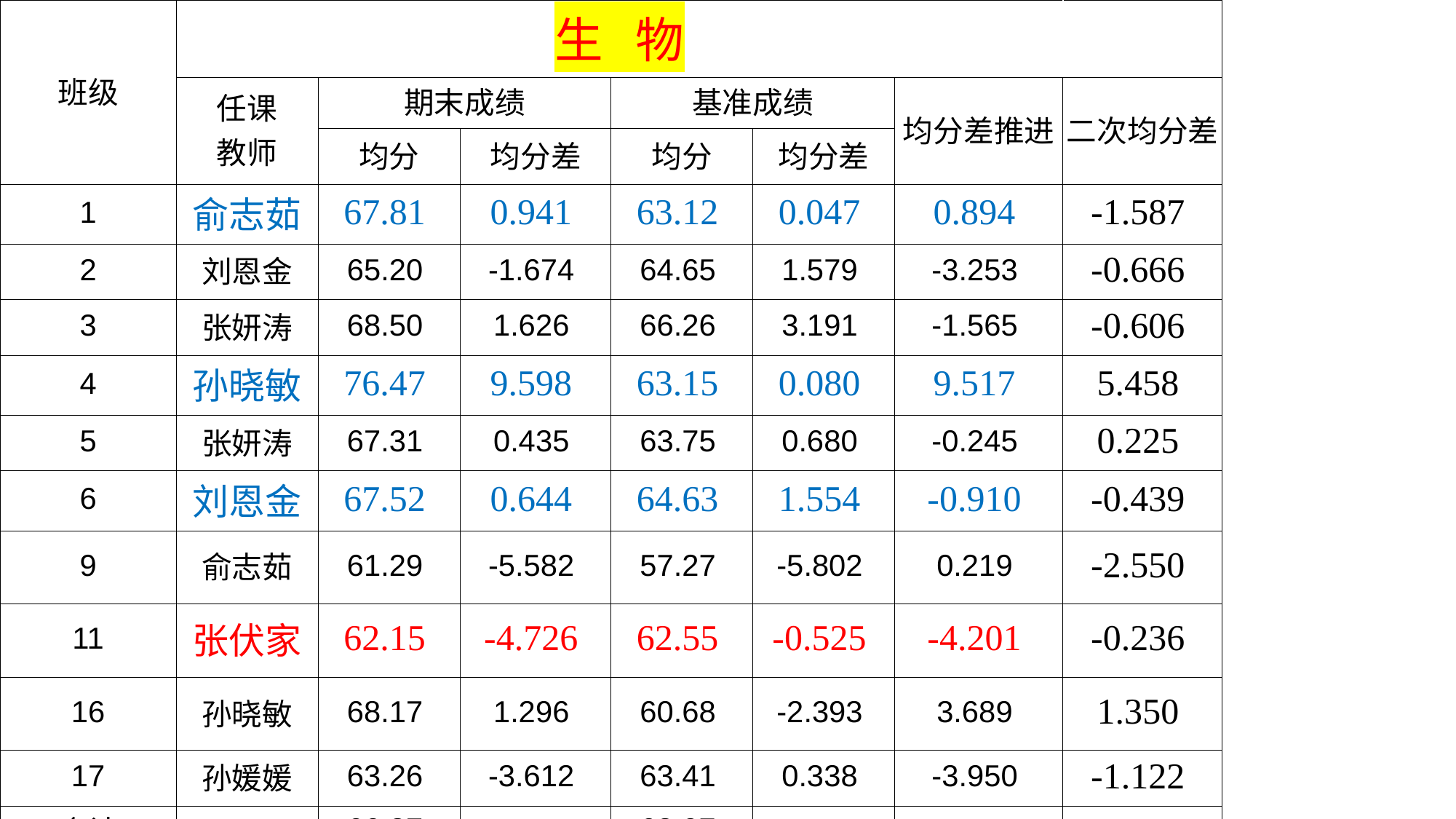

| 班级 | 生 物 |  |  |  |  |  |  |
| --- | --- | --- | --- | --- | --- | --- | --- |
|  | 任课 教师 | 期末成绩 |  | 基准成绩 |  | 均分差推进 | 二次均分差 |
|  |  | 均分 | 均分差 | 均分 | 均分差 |  |  |
| 1 | 俞志茹 | 67.81 | 0.941 | 63.12 | 0.047 | 0.894 | -1.587 |
| 2 | 刘恩金 | 65.20 | -1.674 | 64.65 | 1.579 | -3.253 | -0.666 |
| 3 | 张妍涛 | 68.50 | 1.626 | 66.26 | 3.191 | -1.565 | -0.606 |
| 4 | 孙晓敏 | 76.47 | 9.598 | 63.15 | 0.080 | 9.517 | 5.458 |
| 5 | 张妍涛 | 67.31 | 0.435 | 63.75 | 0.680 | -0.245 | 0.225 |
| 6 | 刘恩金 | 67.52 | 0.644 | 64.63 | 1.554 | -0.910 | -0.439 |
| 9 | 俞志茹 | 61.29 | -5.582 | 57.27 | -5.802 | 0.219 | -2.550 |
| 11 | 张伏家 | 62.15 | -4.726 | 62.55 | -0.525 | -4.201 | -0.236 |
| 16 | 孙晓敏 | 68.17 | 1.296 | 60.68 | -2.393 | 3.689 | 1.350 |
| 17 | 孙媛媛 | 63.26 | -3.612 | 63.41 | 0.338 | -3.950 | -1.122 |
| 合计 |  | 66.87 |  | 63.07 |  |  |  |